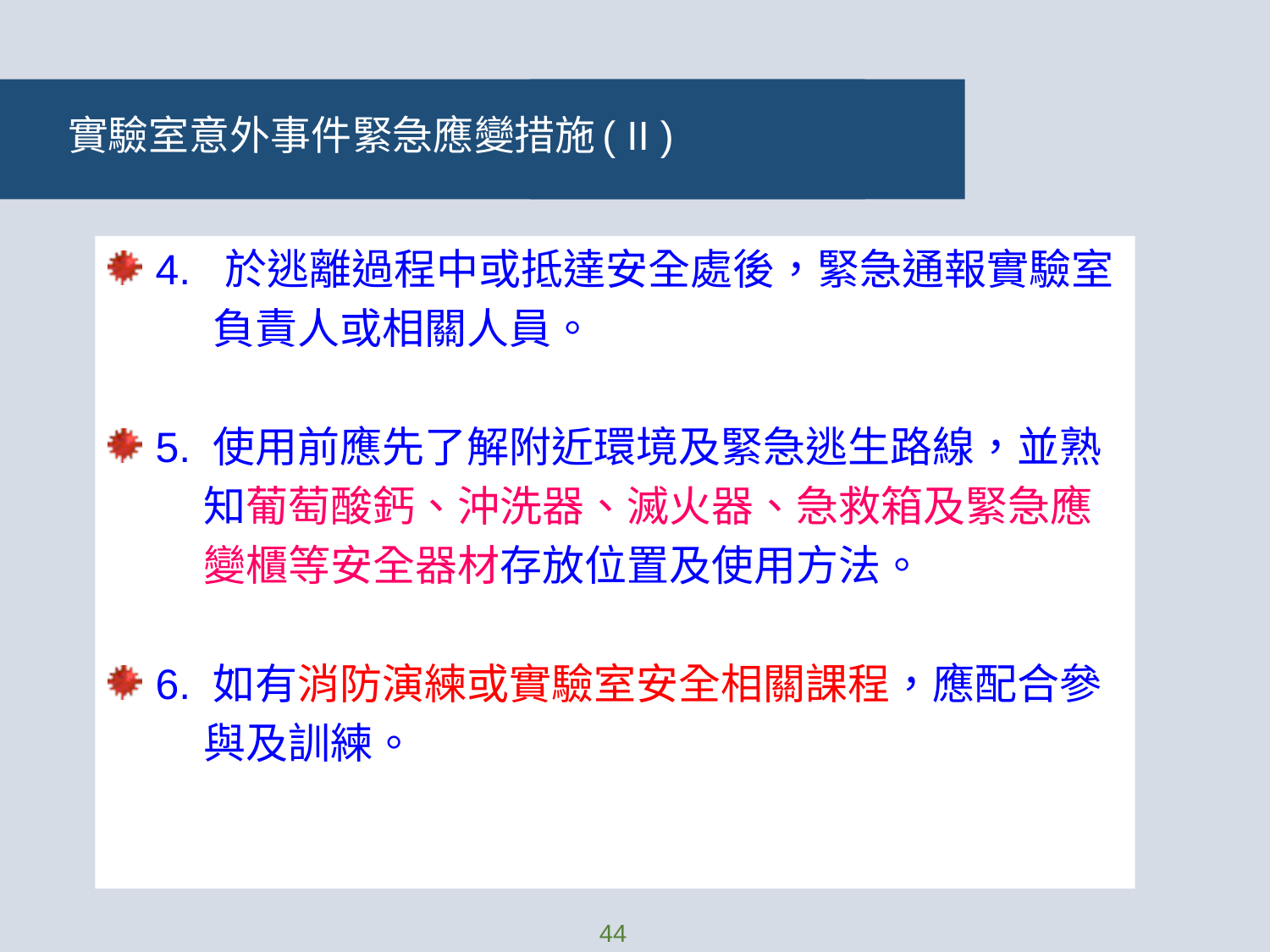

# 實驗室意外事件緊急應變措施( II )
4.  於逃離過程中或抵達安全處後，緊急通報實驗室
          負責人或相關人員。

5. 使用前應先了解附近環境及緊急逃生路線，並熟
         知葡萄酸鈣、沖洗器、滅火器、急救箱及緊急應
         變櫃等安全器材存放位置及使用方法。

6. 如有消防演練或實驗室安全相關課程，應配合參
         與及訓練。